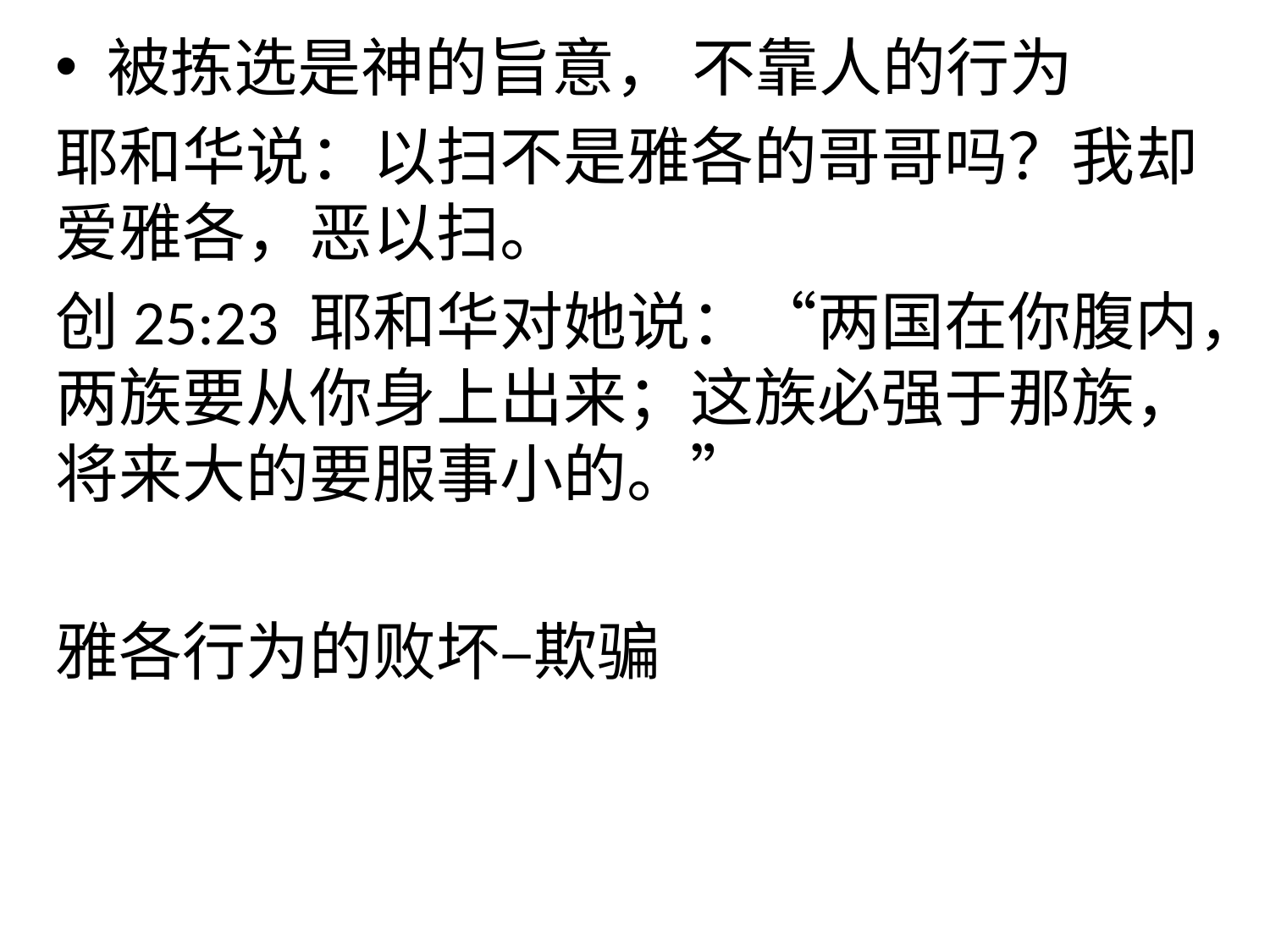

被拣选是神的旨意， 不靠人的行为
耶和华说：以扫不是雅各的哥哥吗？我却爱雅各，恶以扫。
创25:23 耶和华对她说：“两国在你腹内，两族要从你身上出来；这族必强于那族，将来大的要服事小的。”

雅各行为的败坏–欺骗